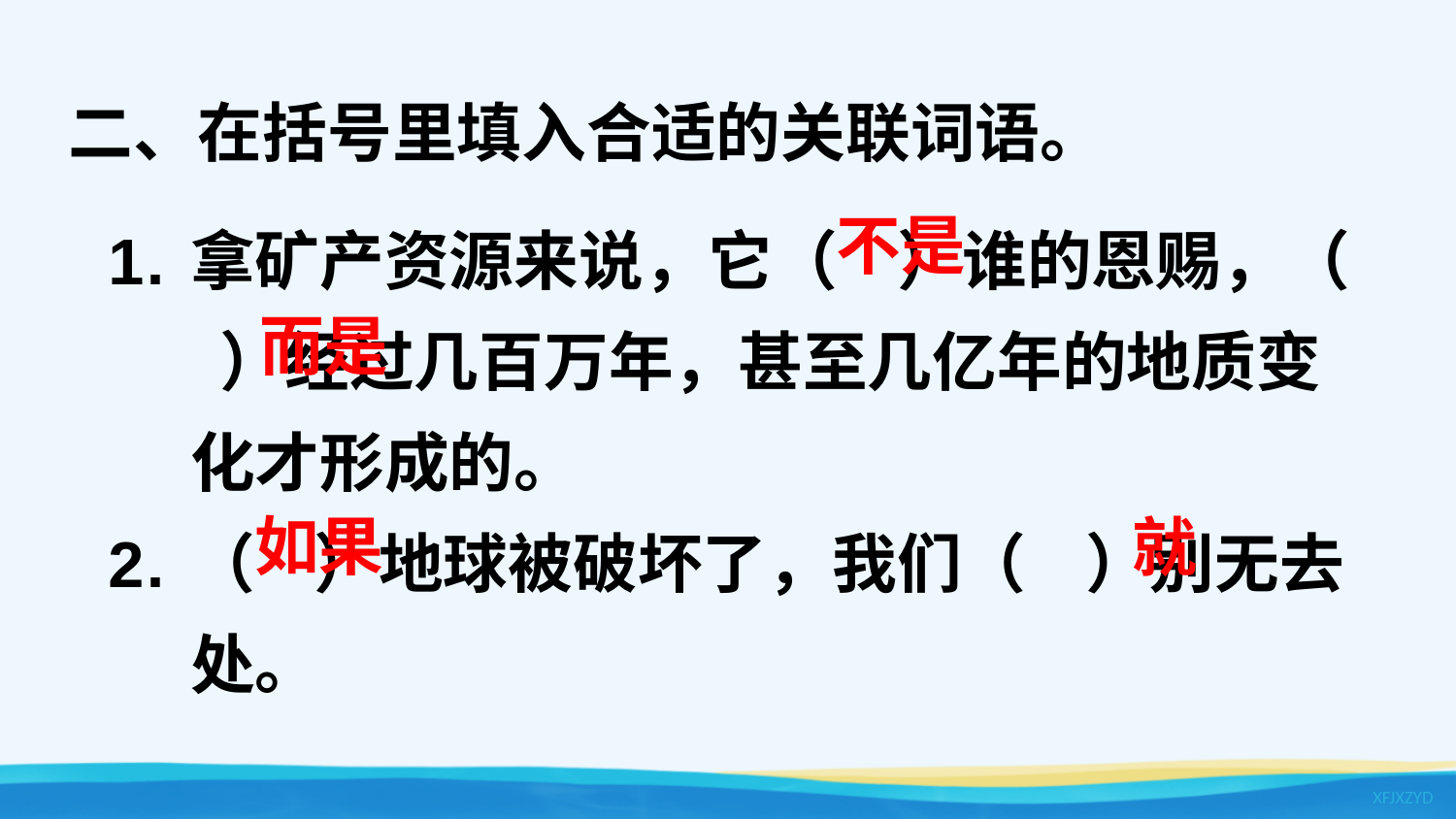

二、在括号里填入合适的关联词语。
拿矿产资源来说，它（    ）谁的恩赐，（    ）经过几百万年，甚至几亿年的地质变化才形成的。
（    ）地球被破坏了，我们（    ）别无去处。
不是
而是
如果
就